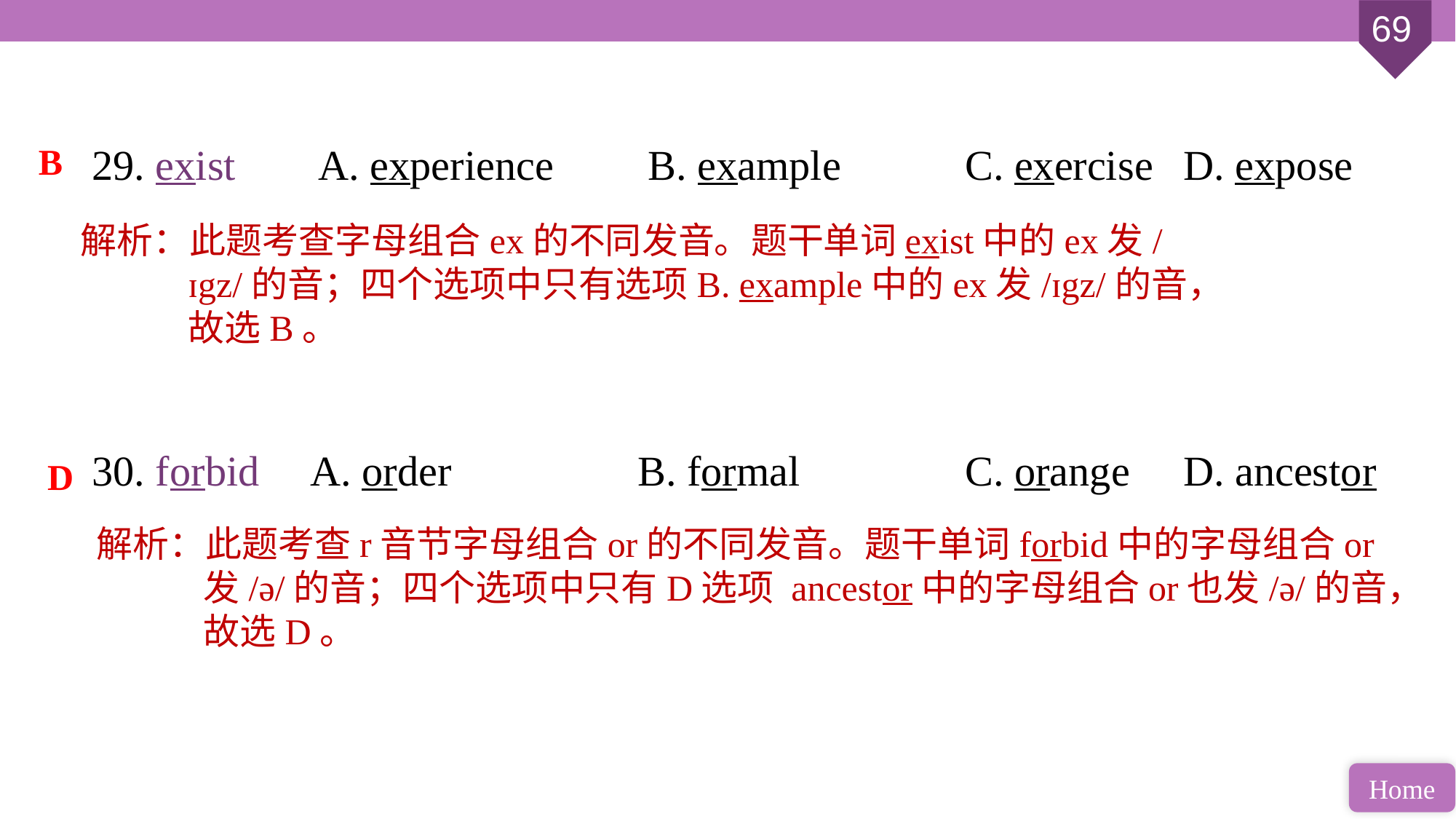

29. exist	 A. experience	 B. example 		C. exercise 	D. expose

30. forbid	A. order 		B. formal 		C. orange 	D. ancestor
B
解析：此题考查字母组合ex的不同发音。题干单词exist中的ex发/ɪgz/的音；四个选项中只有选项B. example中的ex发/ɪgz/的音，故选B。
D
解析：此题考查r音节字母组合or的不同发音。题干单词forbid中的字母组合or发/ə/的音；四个选项中只有D选项 ancestor中的字母组合or也发/ə/的音，故选D。